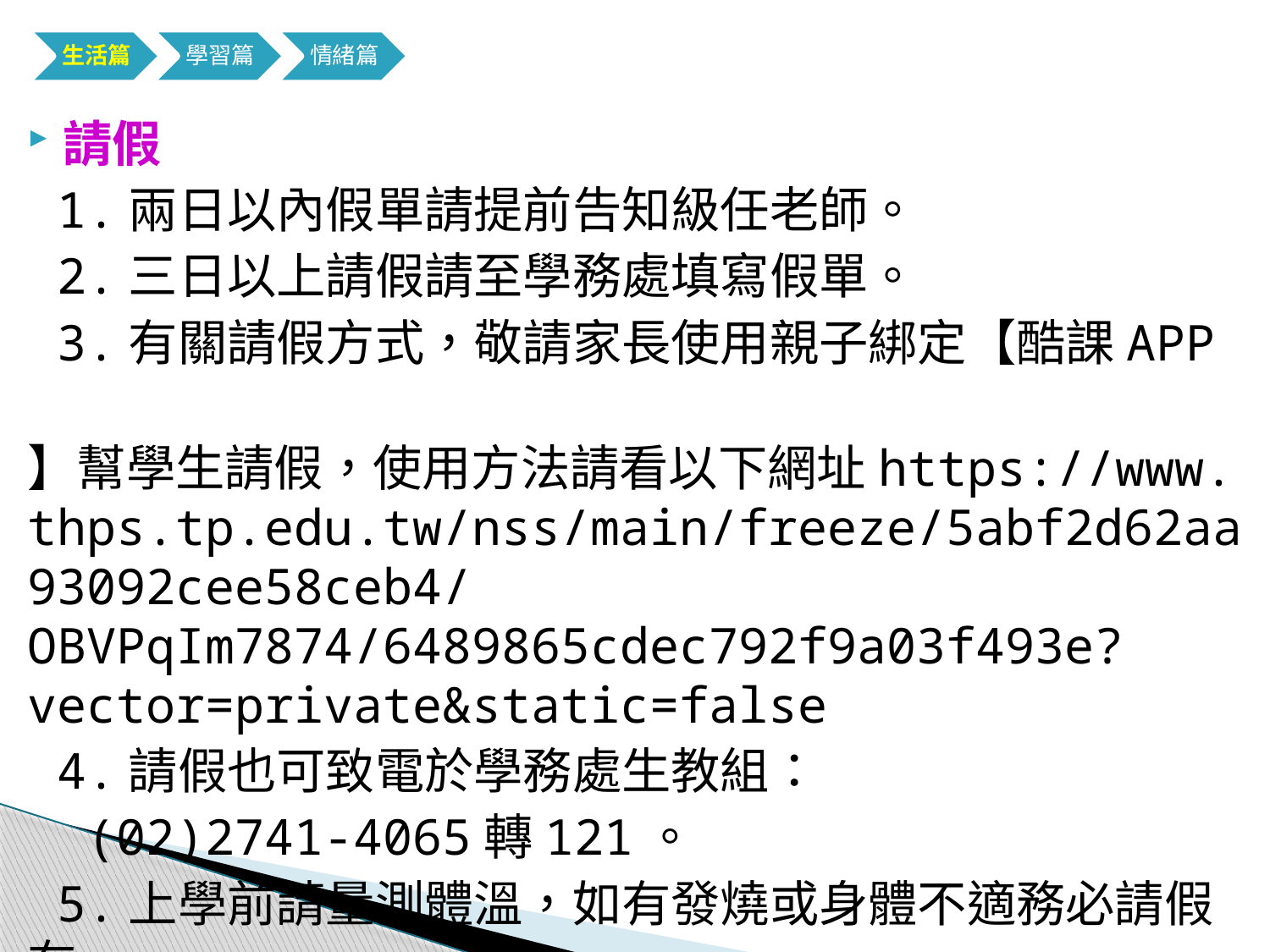

生活篇
學習篇
情緒篇
請假
 1.兩日以內假單請提前告知級任老師。
 2.三日以上請假請至學務處填寫假單。
 3.有關請假方式，敬請家長使用親子綁定【酷課APP
    】幫學生請假，使用方法請看以下網址https://www.thps.tp.edu.tw/nss/main/freeze/5abf2d62aa93092cee58ceb4/OBVPqIm7874/6489865cdec792f9a03f493e?vector=private&static=false
 4.請假也可致電於學務處生教組：
  (02)2741-4065轉121。
 5.上學前請量測體溫，如有發燒或身體不適務必請假在
   家。